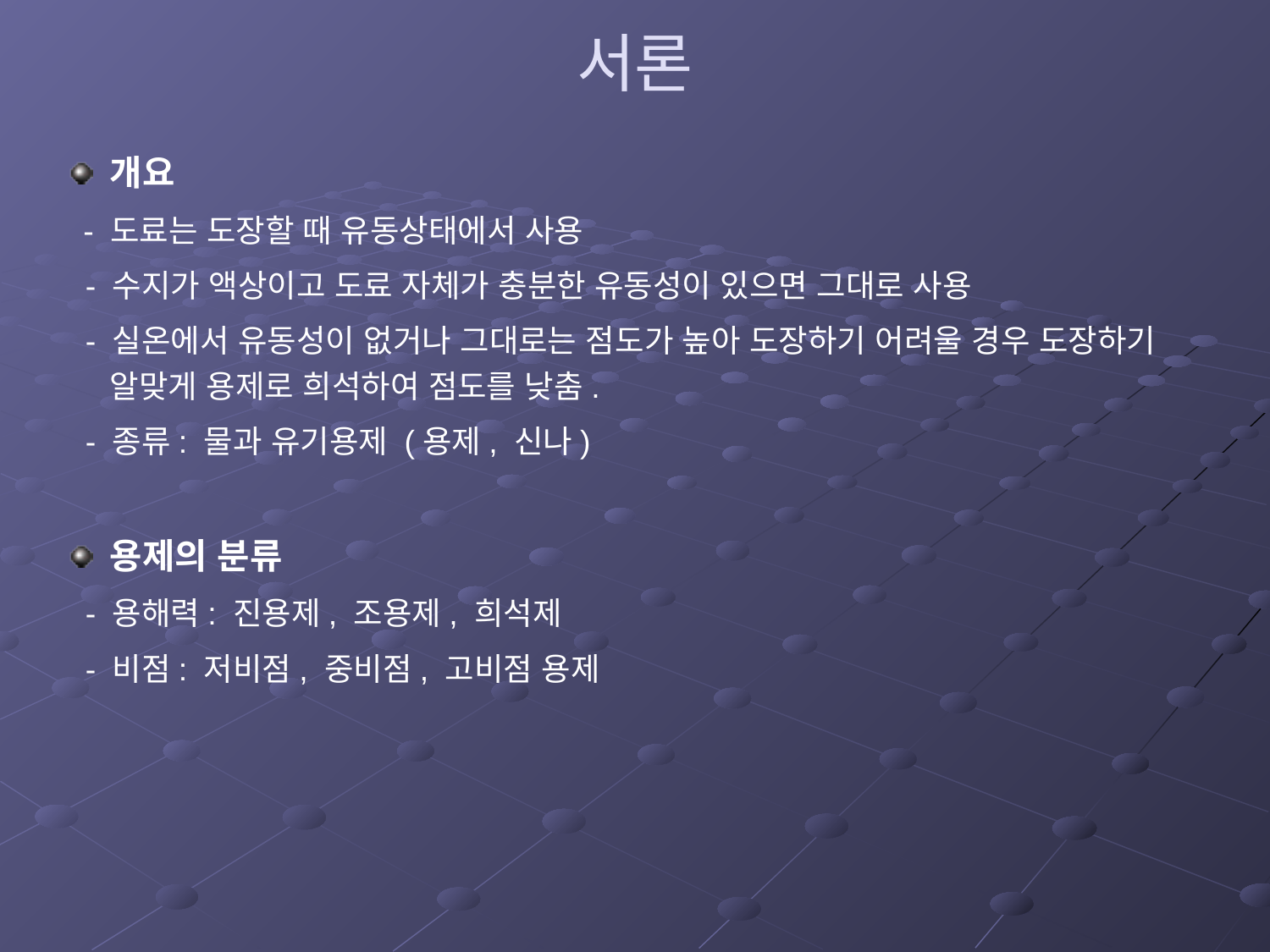

# 서론
개요
  - 도료는 도장할 때 유동상태에서 사용
  - 수지가 액상이고 도료 자체가 충분한 유동성이 있으면 그대로 사용
  - 실온에서 유동성이 없거나 그대로는 점도가 높아 도장하기 어려울 경우 도장하기 알맞게 용제로 희석하여 점도를 낮춤.
  - 종류: 물과 유기용제 (용제, 신나)

용제의 분류
  - 용해력: 진용제, 조용제, 희석제
  - 비점: 저비점, 중비점, 고비점 용제